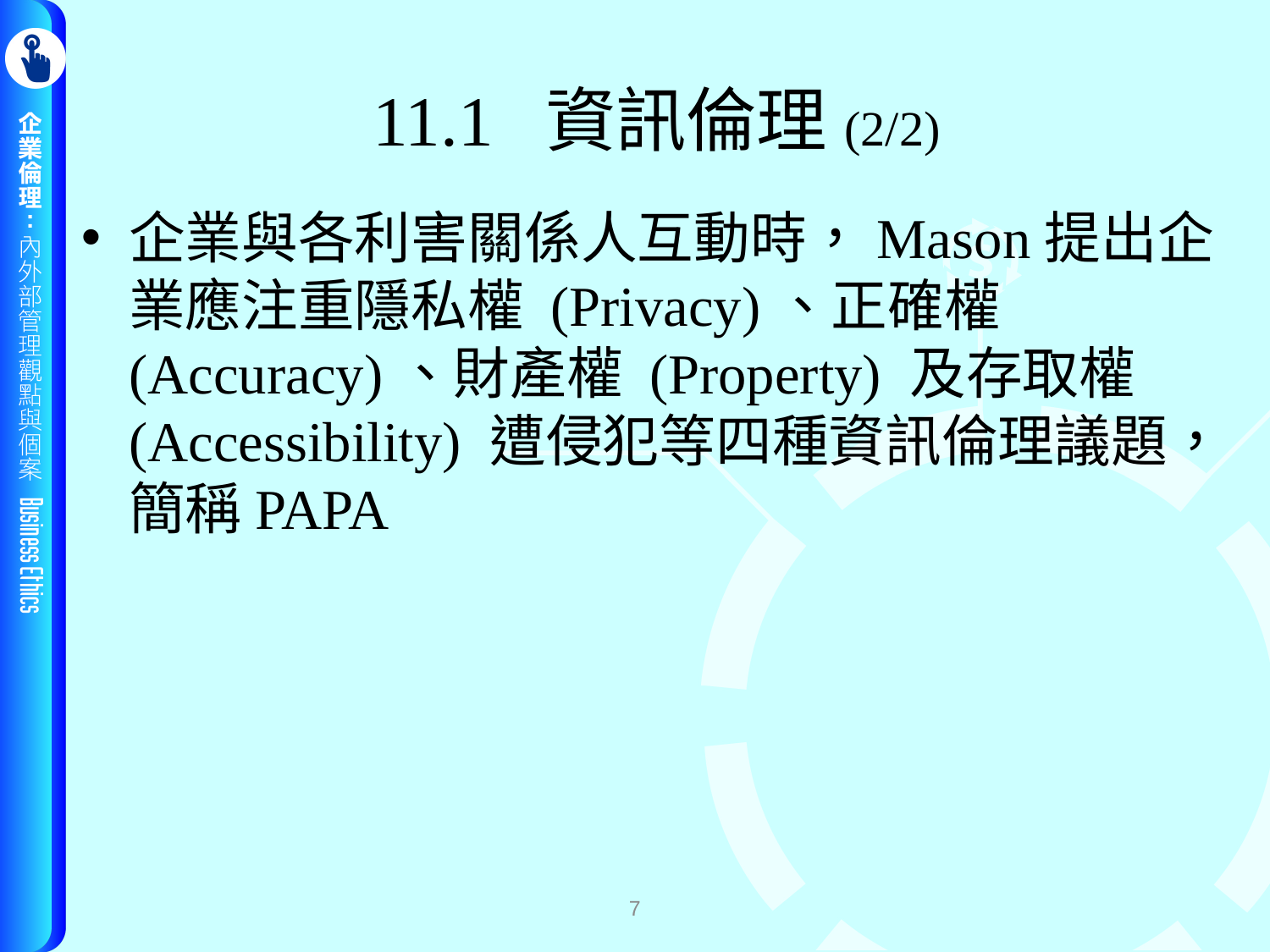

# 11.1  資訊倫理(2/2)
企業與各利害關係人互動時，Mason提出企業應注重隱私權 (Privacy)、正確權 (Accuracy)、財產權 (Property) 及存取權 (Accessibility) 遭侵犯等四種資訊倫理議題，簡稱PAPA
7